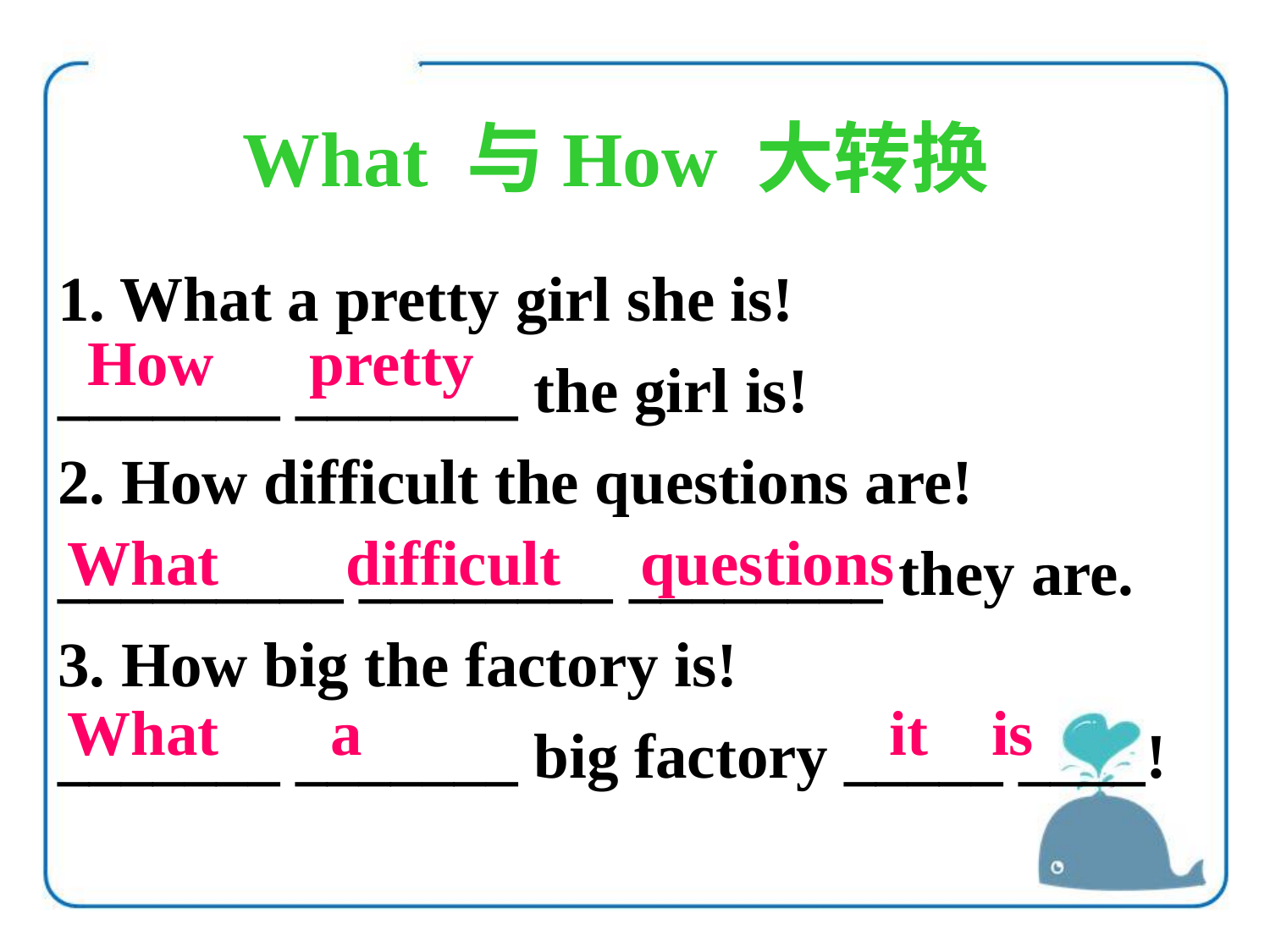

# What 与How 大转换
1. What a pretty girl she is!
_______ _______ the girl is!
2. How difficult the questions are!
_________ ________ ________ they are.
3. How big the factory is!
_______ _______ big factory _____ ____!
How      pretty
What        difficult     questions
What       a
  it    is